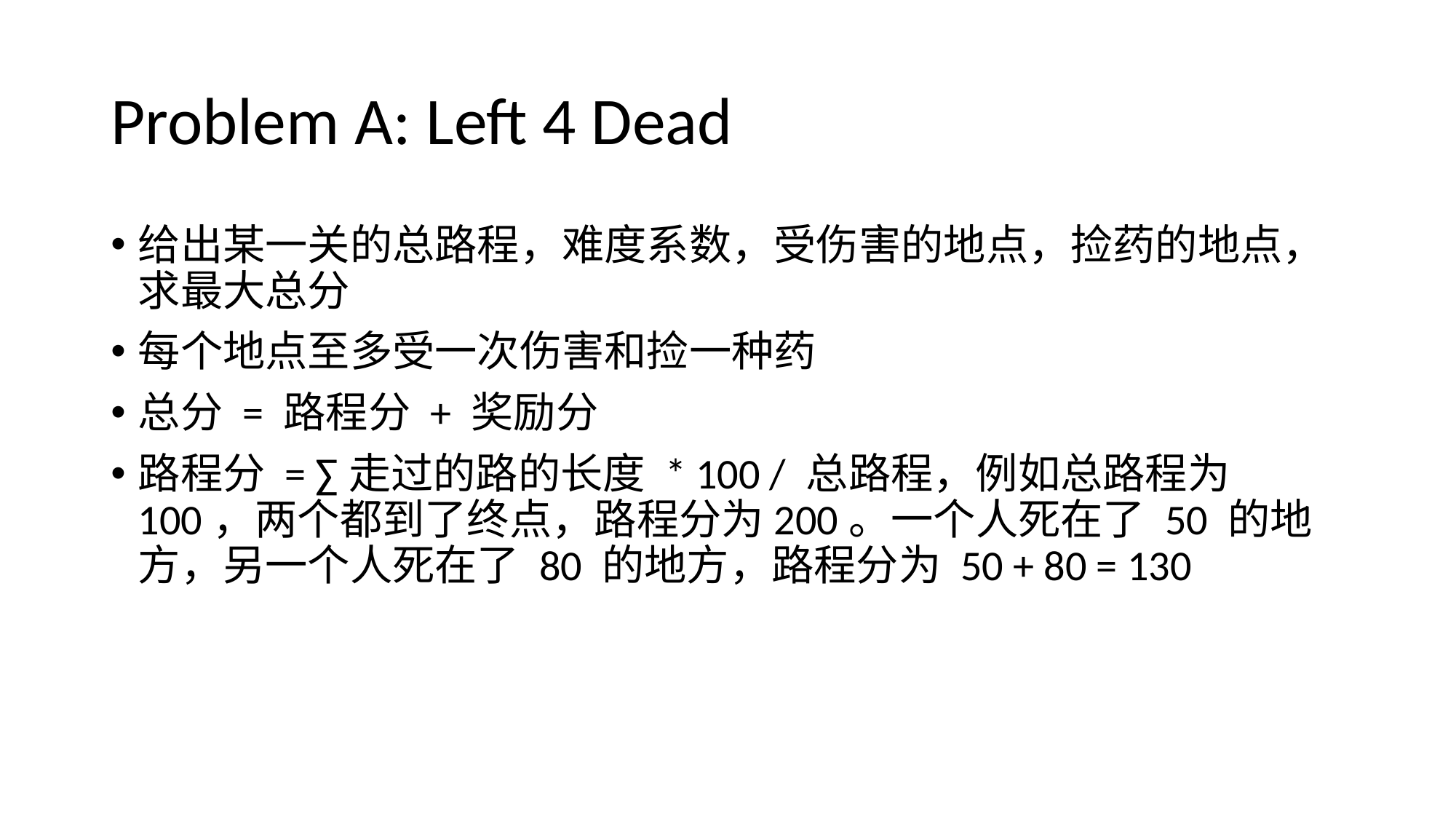

# Problem A: Left 4 Dead
给出某一关的总路程，难度系数，受伤害的地点，捡药的地点，求最大总分
每个地点至多受一次伤害和捡一种药
总分 = 路程分 + 奖励分
路程分 = ∑走过的路的长度 * 100 / 总路程，例如总路程为100，两个都到了终点，路程分为200。一个人死在了 50 的地方，另一个人死在了 80 的地方，路程分为 50 + 80 = 130